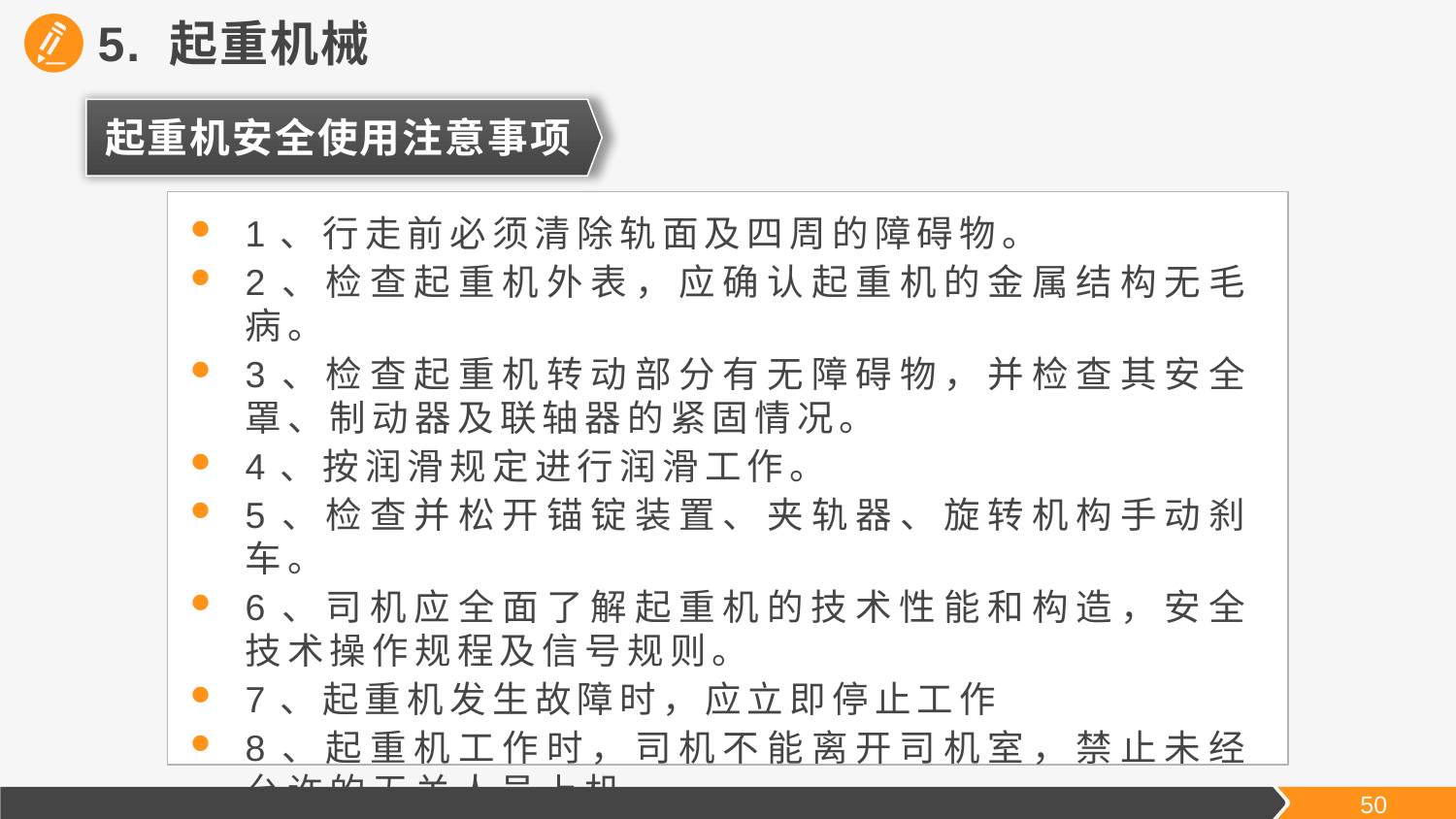

5. 起重机械

起重机安全使用注意事项

1、行走前必须清除轨面及四周的障碍物。
2、检查起重机外表，应确认起重机的金属结构无毛病。
3、检查起重机转动部分有无障碍物，并检查其安全罩、制动器及联轴器的紧固情况。
4、按润滑规定进行润滑工作。
5、检查并松开锚锭装置、夹轨器、旋转机构手动刹车。
6、司机应全面了解起重机的技术性能和构造，安全技术操作规程及信号规则。
7、起重机发生故障时，应立即停止工作
8、起重机工作时，司机不能离开司机室，禁止未经允许的无关人员上机。